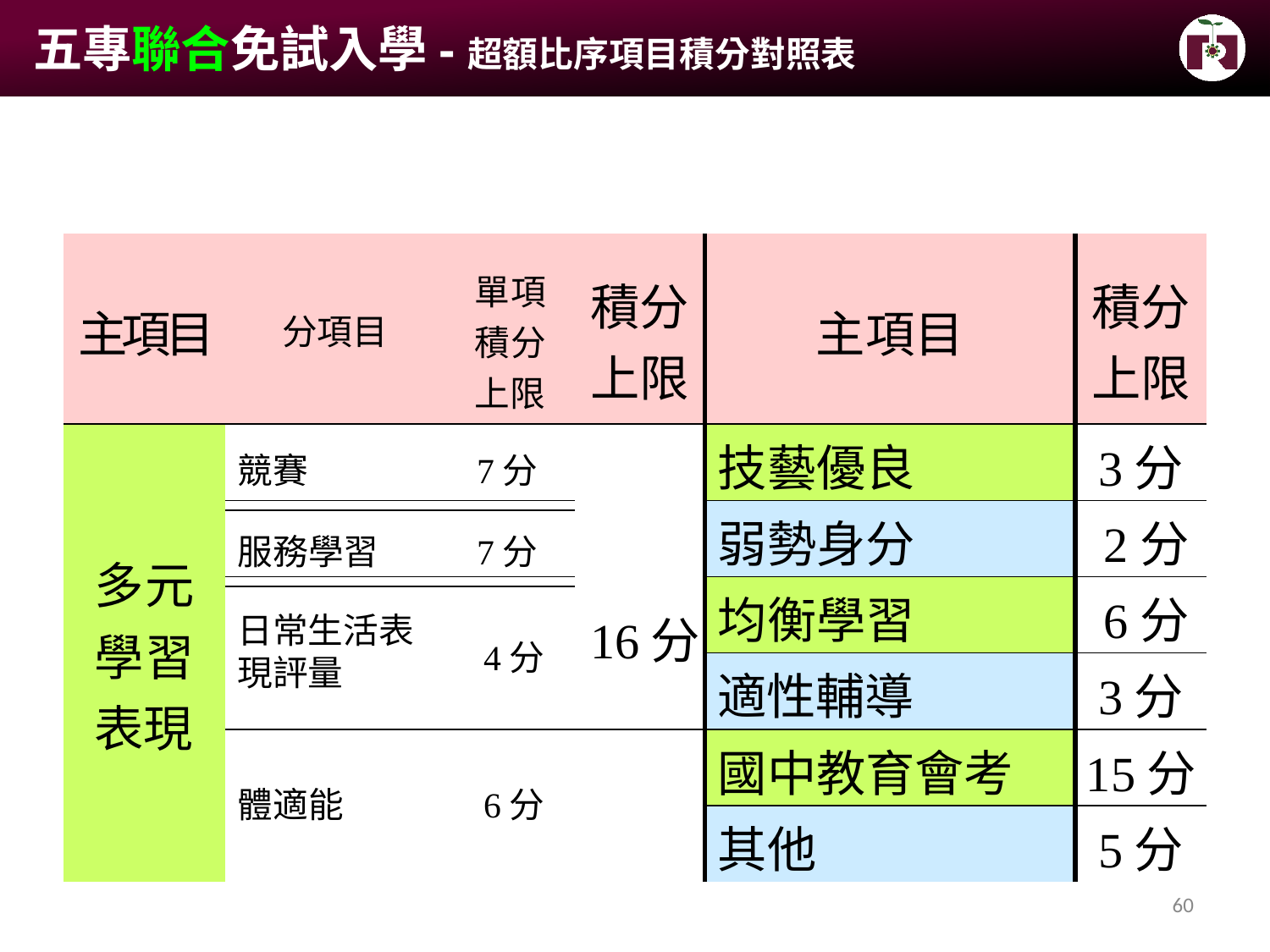

# 五專聯合免試入學-超額比序項目積分對照表
| 主項目 | 分項目 | 單項 積分 上限 | 積分 上限 | 主項目 | 積分 上限 |
| --- | --- | --- | --- | --- | --- |
| 多元 學習 表現 | 競賽 | 7分 | 16分 | 技藝優良 | 3分 |
|  |  |  |  | 弱勢身分 | 2分 |
|  | 服務學習 | 7分 |  |  |  |
|  |  |  |  | 均衡學習 | 6分 |
|  | 日常生活表 現評量 | 4分 |  |  |  |
|  |  |  |  | 適性輔導 | 3分 |
|  | 體適能 | 6分 |  | 國中教育會考 | 15分 |
|  |  |  |  | 其他 | 5分 |
60